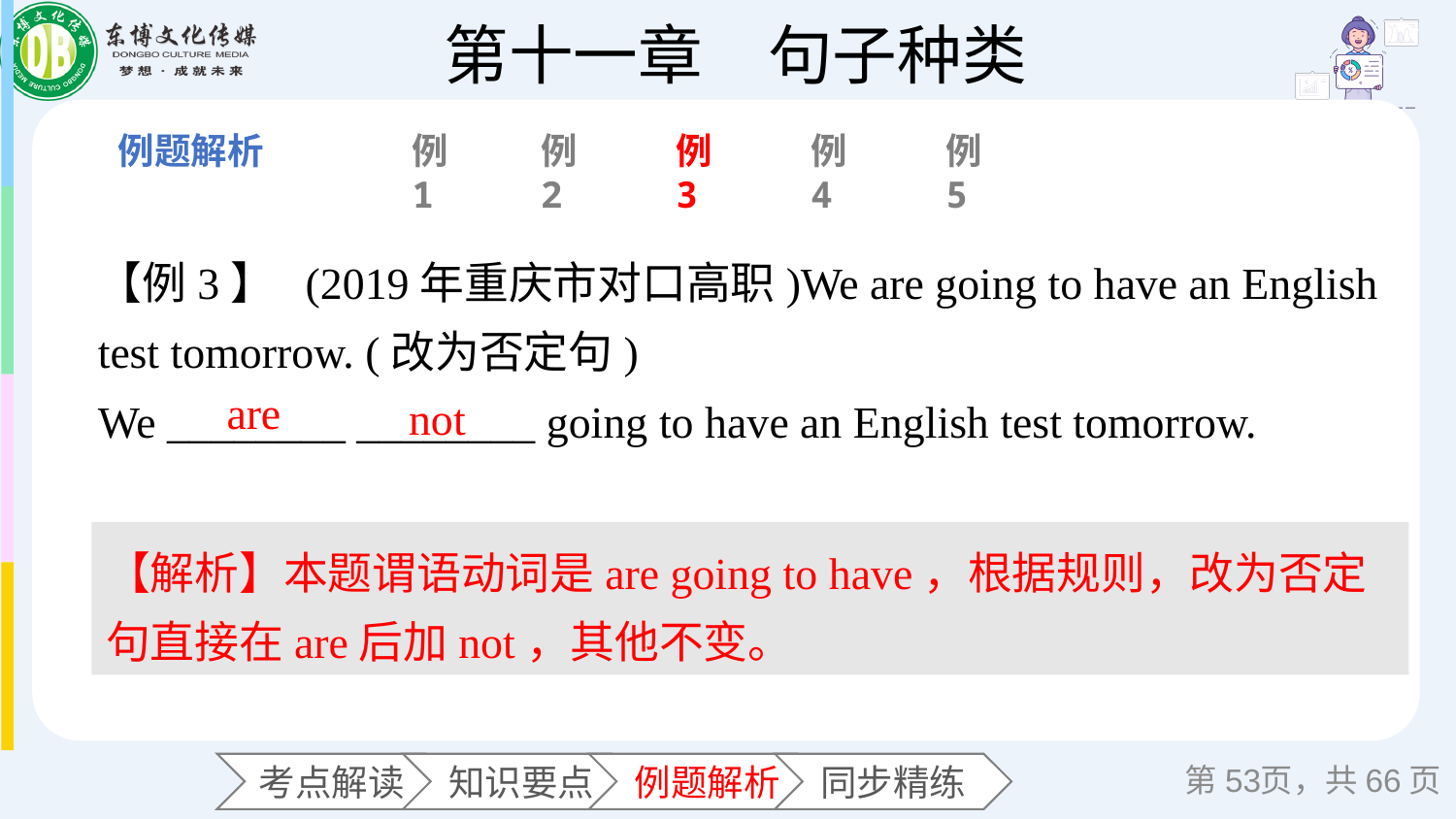

例1
例2
例3
例4
例5
【例3】  (2019年重庆市对口高职)We are going to have an English test tomorrow. (改为否定句)
We ________ ________ going to have an English test tomorrow.

not
are
【解析】本题谓语动词是are going to have，根据规则，改为否定句直接在are后加not，其他不变。
第53页，共66页